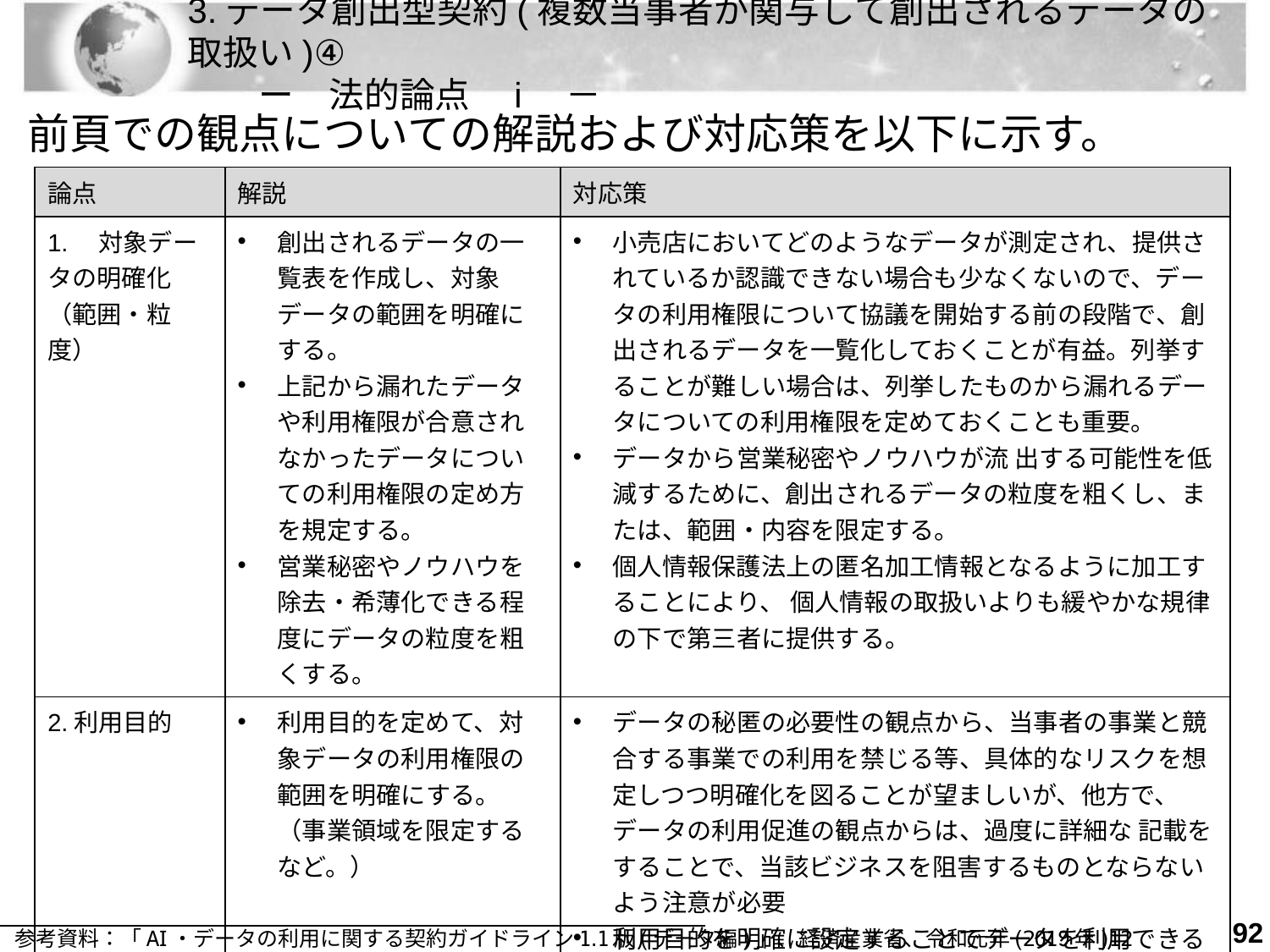

# 3.データ創出型契約(複数当事者が関与して創出されるデータの取扱い)④ 　　ー　法的論点　i　－
前頁での観点についての解説および対応策を以下に示す。
| 論点 | 解説 | 対応策 |
| --- | --- | --- |
| 1.　対象データの明確化（範囲・粒度） | 創出されるデータの一覧表を作成し、対象データの範囲を明確にする。 上記から漏れたデータや利用権限が合意されなかったデータについての利用権限の定め方を規定する。 営業秘密やノウハウを除去・希薄化できる程度にデータの粒度を粗くする。 | 小売店においてどのようなデータが測定され、提供されているか認識できない場合も少なくないので、データの利用権限について協議を開始する前の段階で、創出されるデータを一覧化しておくことが有益。列挙することが難しい場合は、列挙したものから漏れるデータについての利用権限を定めておくことも重要。 データから営業秘密やノウハウが流 出する可能性を低減するために、創出されるデータの粒度を粗くし、または、範囲・内容を限定する。 個人情報保護法上の匿名加工情報となるように加工することにより、 個人情報の取扱いよりも緩やかな規律の下で第三者に提供する。 |
| 2.利用目的 | 利用目的を定めて、対象データの利用権限の範囲を明確にする。（事業領域を限定するなど。） | データの秘匿の必要性の観点から、当事者の事業と競合する事業での利用を禁じる等、具体的なリスクを想定しつつ明確化を図ることが望ましいが、他方で、データの利用促進の観点からは、過度に詳細な 記載をすることで、当該ビジネスを阻害するものとならないよう注意が必要 利用目的を明確に設定することでデータを利用できる範囲に制限をつけ、無制限に利用させることを防止する。 |
92
参考資料：「AI・データの利用に関する契約ガイドライン1.1版(データ編)」、経済産業省、令和元年(2019年)12月